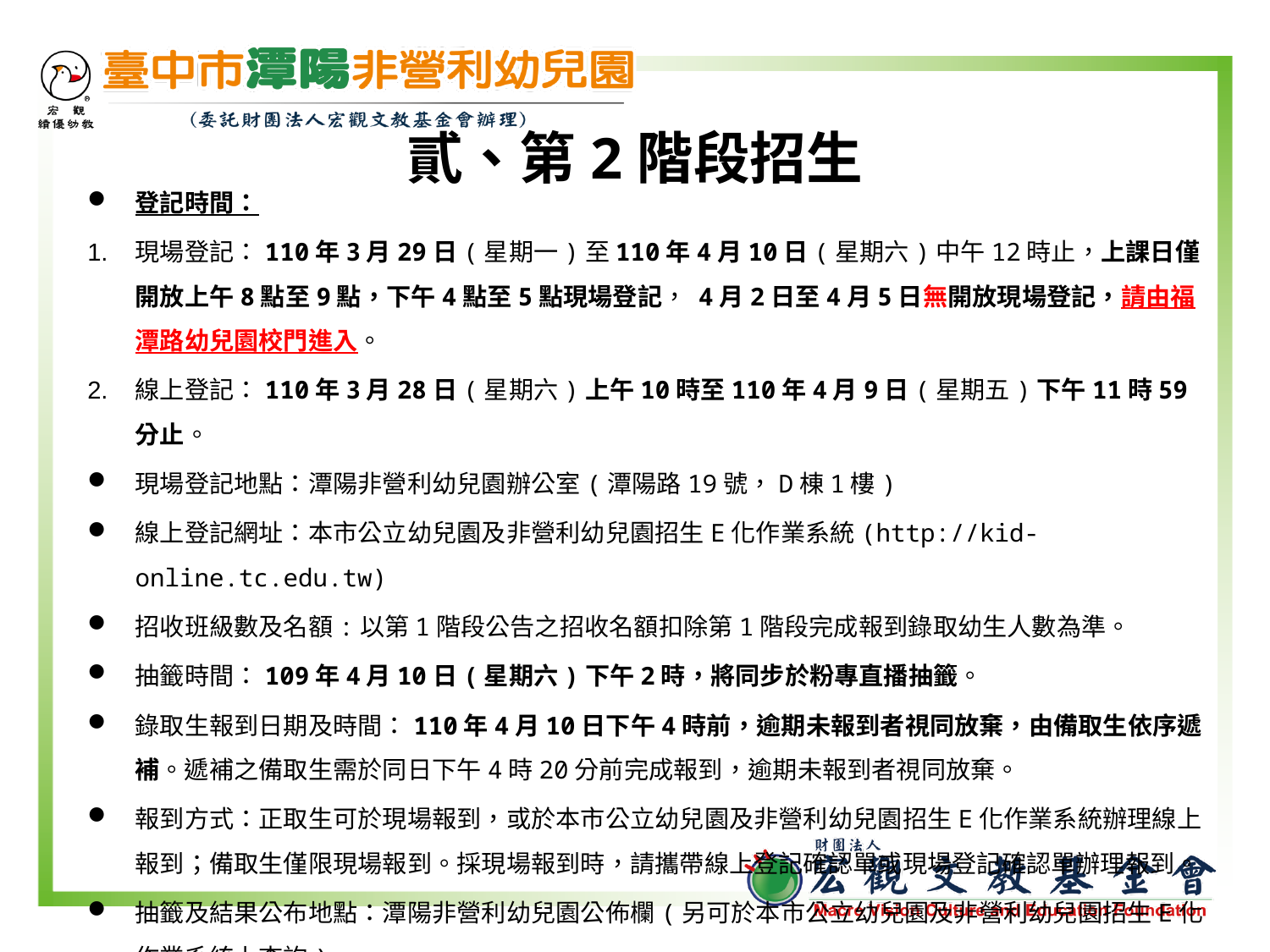

# 貳、第2階段招生
登記時間：
現場登記：110年3月29日(星期一)至110年4月10日(星期六)中午12時止，上課日僅開放上午8點至9點，下午4點至5點現場登記， 4月2日至4月5日無開放現場登記，請由福潭路幼兒園校門進入。
線上登記：110年3月28日(星期六)上午10時至110年4月9日(星期五)下午11時59分止。
現場登記地點：潭陽非營利幼兒園辦公室(潭陽路19號，D棟1樓)
線上登記網址：本市公立幼兒園及非營利幼兒園招生E化作業系統(http://kid-online.tc.edu.tw)
招收班級數及名額:以第1階段公告之招收名額扣除第1階段完成報到錄取幼生人數為準。
抽籤時間：109年4月10日(星期六)下午2時，將同步於粉專直播抽籤。
錄取生報到日期及時間：110年4月10日下午4時前，逾期未報到者視同放棄，由備取生依序遞補。遞補之備取生需於同日下午4時20分前完成報到，逾期未報到者視同放棄。
報到方式：正取生可於現場報到，或於本市公立幼兒園及非營利幼兒園招生E化作業系統辦理線上報到；備取生僅限現場報到。採現場報到時，請攜帶線上登記確認單或現場登記確認單辦理報到。
抽籤及結果公布地點：潭陽非營利幼兒園公佈欄(另可於本市公立幼兒園及非營利幼兒園招生E化作業系統上查詢)